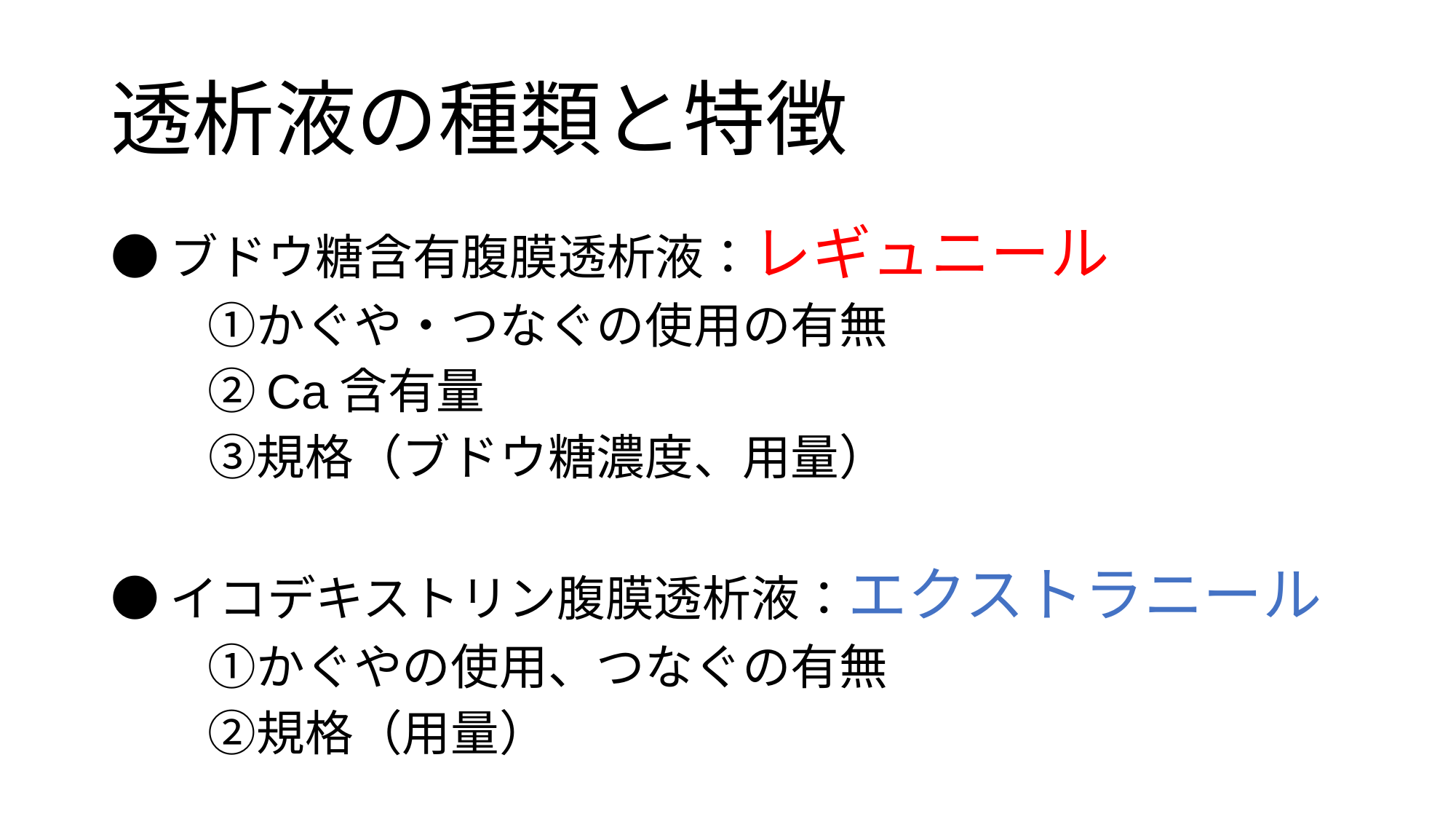

# 透析液の種類と特徴
●ブドウ糖含有腹膜透析液：レギュニール
　　①かぐや・つなぐの使用の有無
　　②Ca含有量
　　③規格（ブドウ糖濃度、用量）

●イコデキストリン腹膜透析液：エクストラニール
　　①かぐやの使用、つなぐの有無
　　②規格（用量）